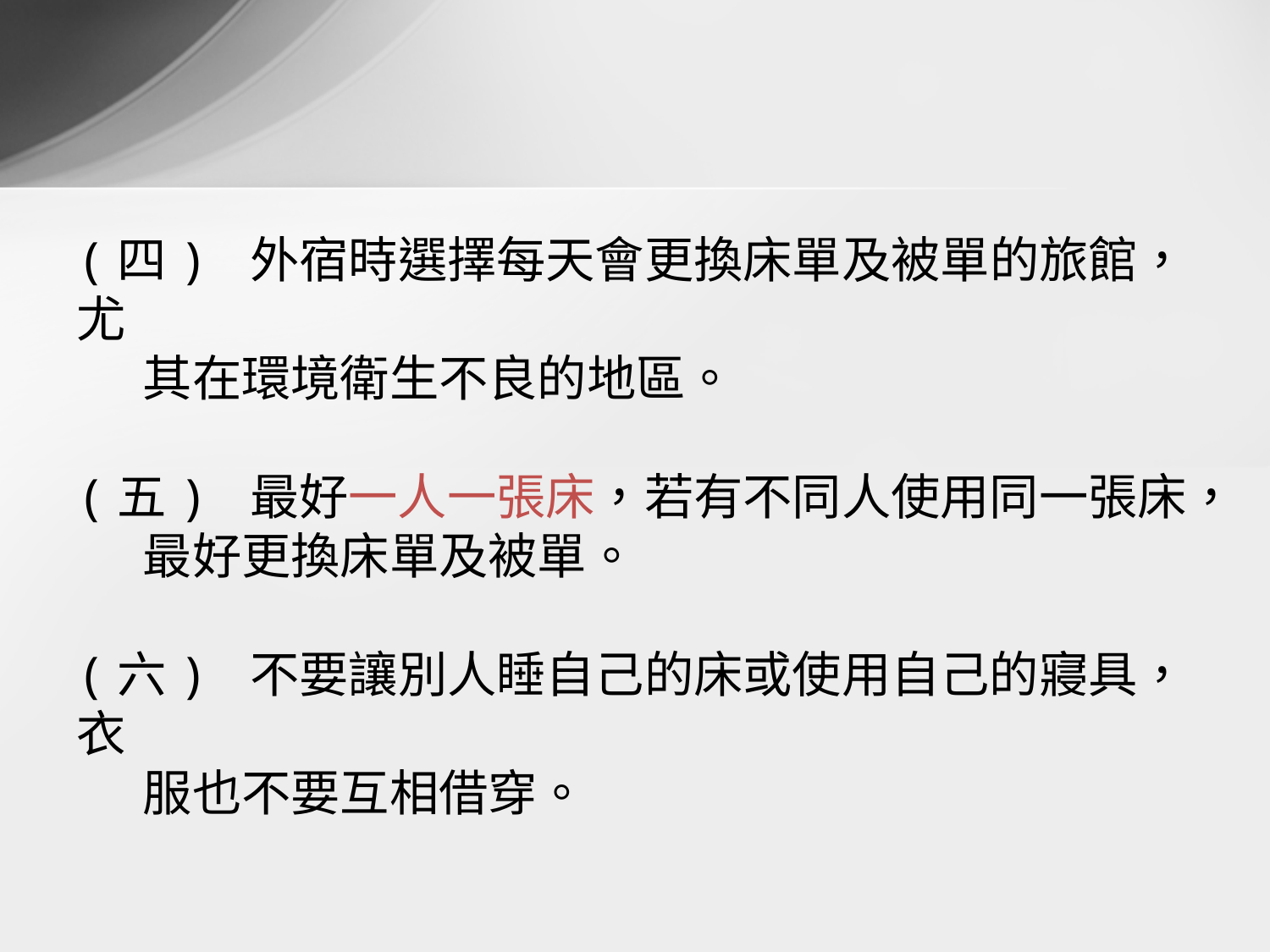

(四) 外宿時選擇每天會更換床單及被單的旅館，尤
     其在環境衛生不良的地區。
(五) 最好一人一張床，若有不同人使用同一張床，
     最好更換床單及被單。
(六) 不要讓別人睡自己的床或使用自己的寢具，衣
     服也不要互相借穿。